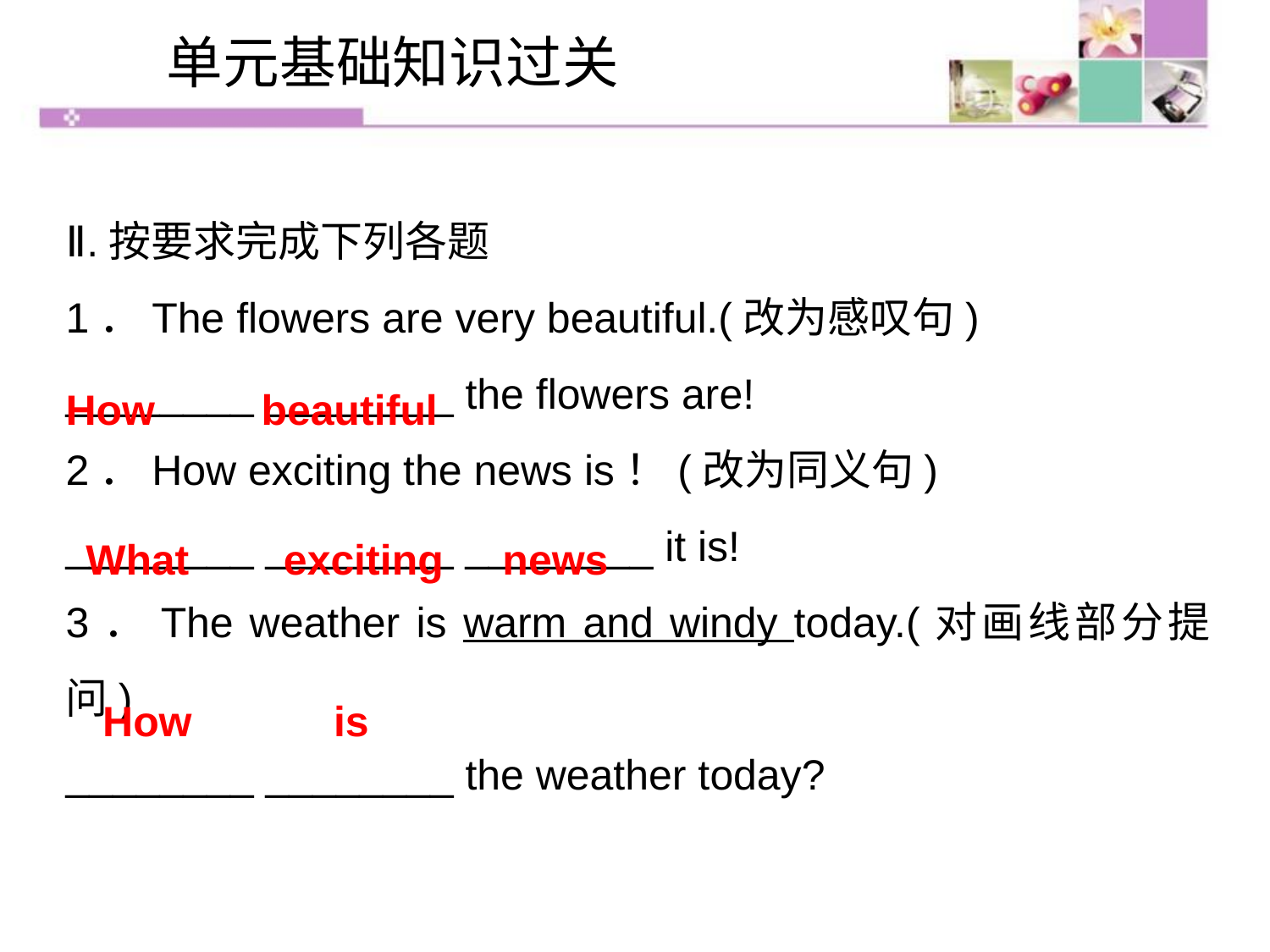

单元基础知识过关
Ⅱ.按要求完成下列各题
1．The flowers are very beautiful.(改为感叹句)
________ ________ the flowers are!
2．How exciting the news is！(改为同义句)
________ ________ ________ it is!
3．The weather is warm and windy today.(对画线部分提问)
________ ________ the weather today?
How         beautiful
What        exciting     news
How            is